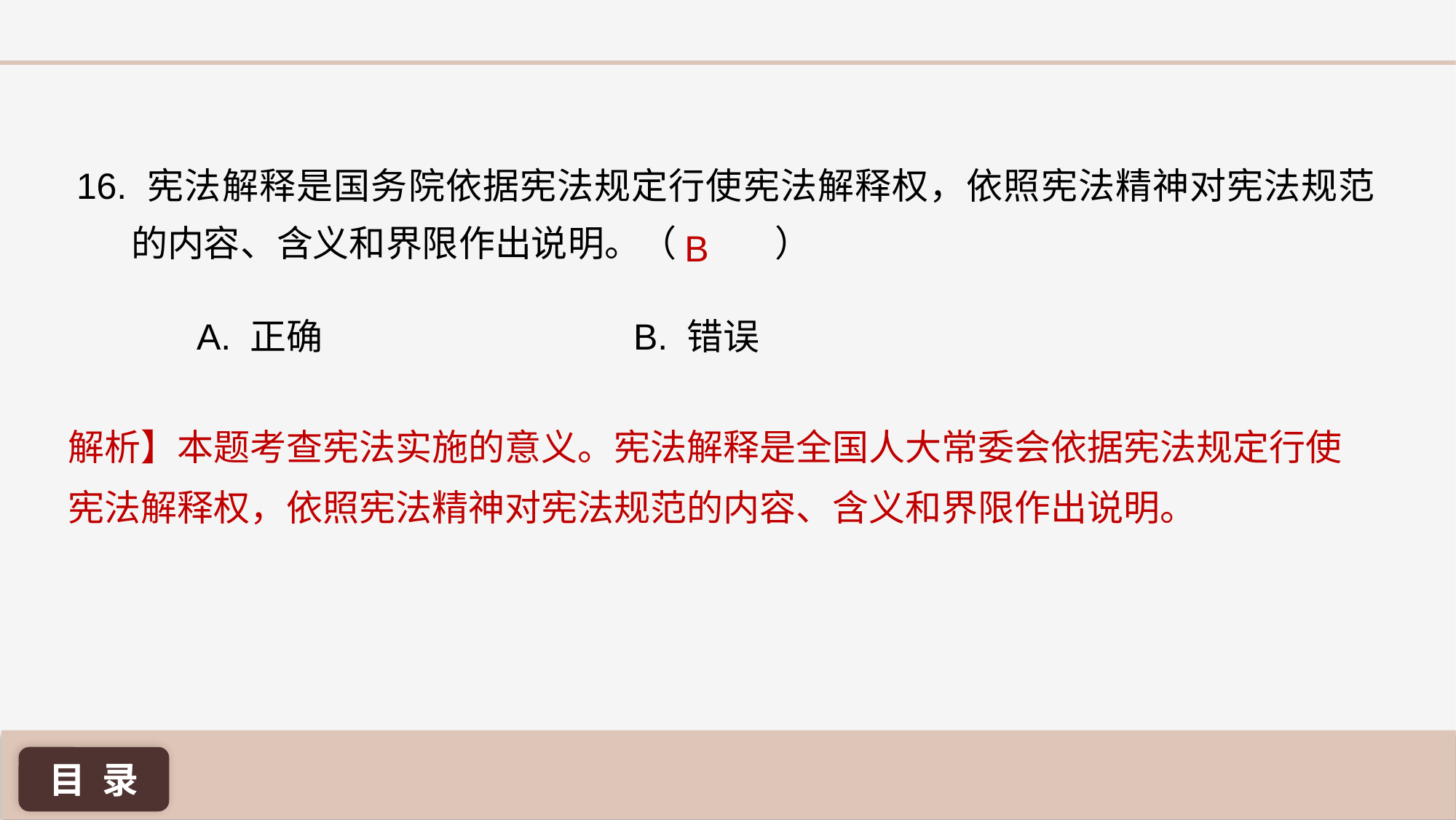

16. 宪法解释是国务院依据宪法规定行使宪法解释权，依照宪法精神对宪法规范的内容、含义和界限作出说明。（            ）
B
A. 正确 			B. 错误
解析】本题考查宪法实施的意义。宪法解释是全国人大常委会依据宪法规定行使宪法解释权，依照宪法精神对宪法规范的内容、含义和界限作出说明。